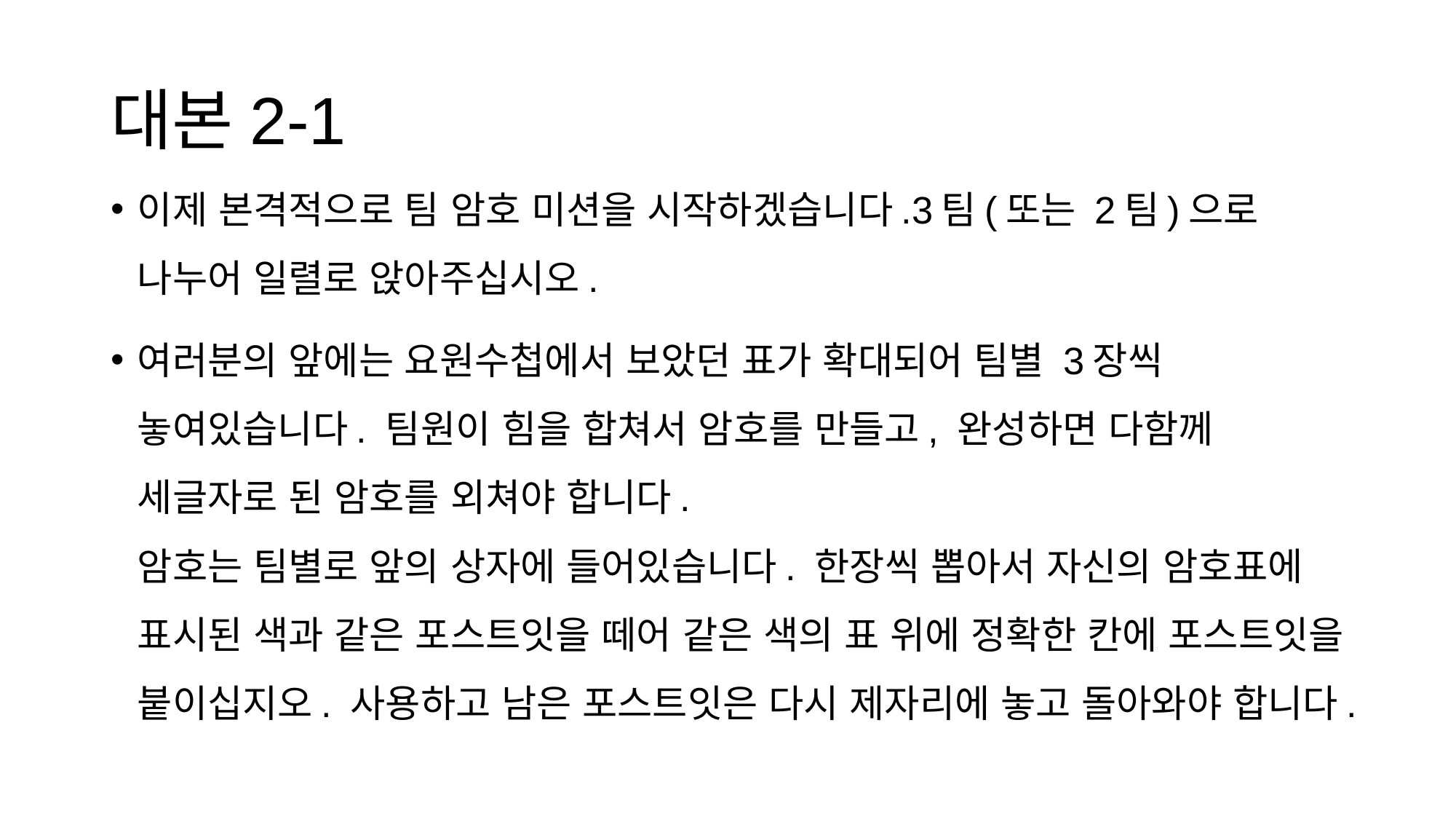

# 대본2-1

이제 본격적으로 팀 암호 미션을 시작하겠습니다.3팀(또는 2팀)으로 나누어 일렬로 앉아주십시오.
여러분의 앞에는 요원수첩에서 보았던 표가 확대되어 팀별 3장씩 놓여있습니다. 팀원이 힘을 합쳐서 암호를 만들고, 완성하면 다함께 세글자로 된 암호를 외쳐야 합니다.
암호는 팀별로 앞의 상자에 들어있습니다. 한장씩 뽑아서 자신의 암호표에 표시된 색과 같은 포스트잇을 떼어 같은 색의 표 위에 정확한 칸에 포스트잇을 붙이십지오. 사용하고 남은 포스트잇은 다시 제자리에 놓고 돌아와야 합니다.